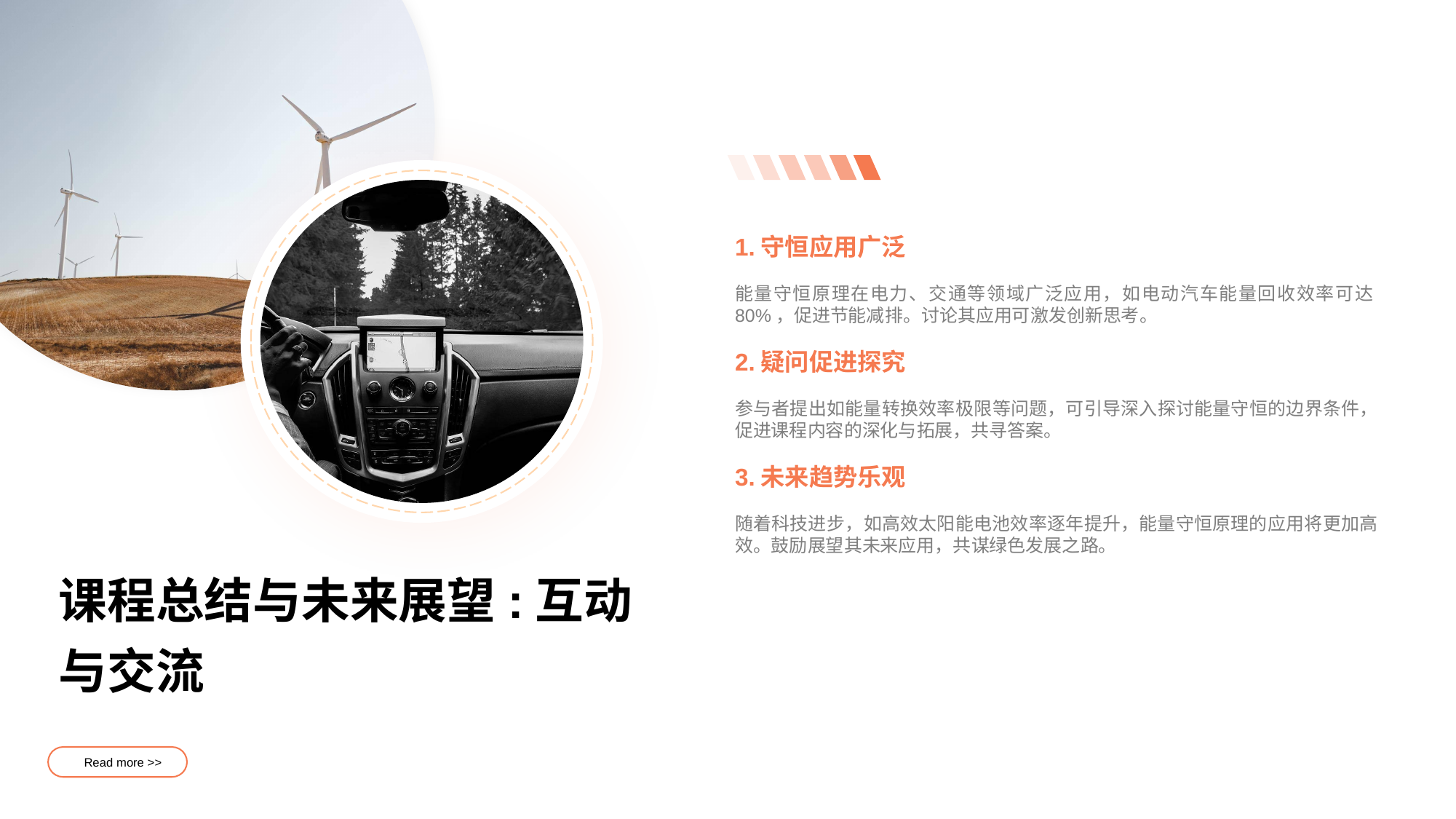

1.守恒应用广泛
能量守恒原理在电力、交通等领域广泛应用，如电动汽车能量回收效率可达80%，促进节能减排。讨论其应用可激发创新思考。
2.疑问促进探究
参与者提出如能量转换效率极限等问题，可引导深入探讨能量守恒的边界条件，促进课程内容的深化与拓展，共寻答案。
3.未来趋势乐观
随着科技进步，如高效太阳能电池效率逐年提升，能量守恒原理的应用将更加高效。鼓励展望其未来应用，共谋绿色发展之路。
课程总结与未来展望:互动与交流
Read more >>